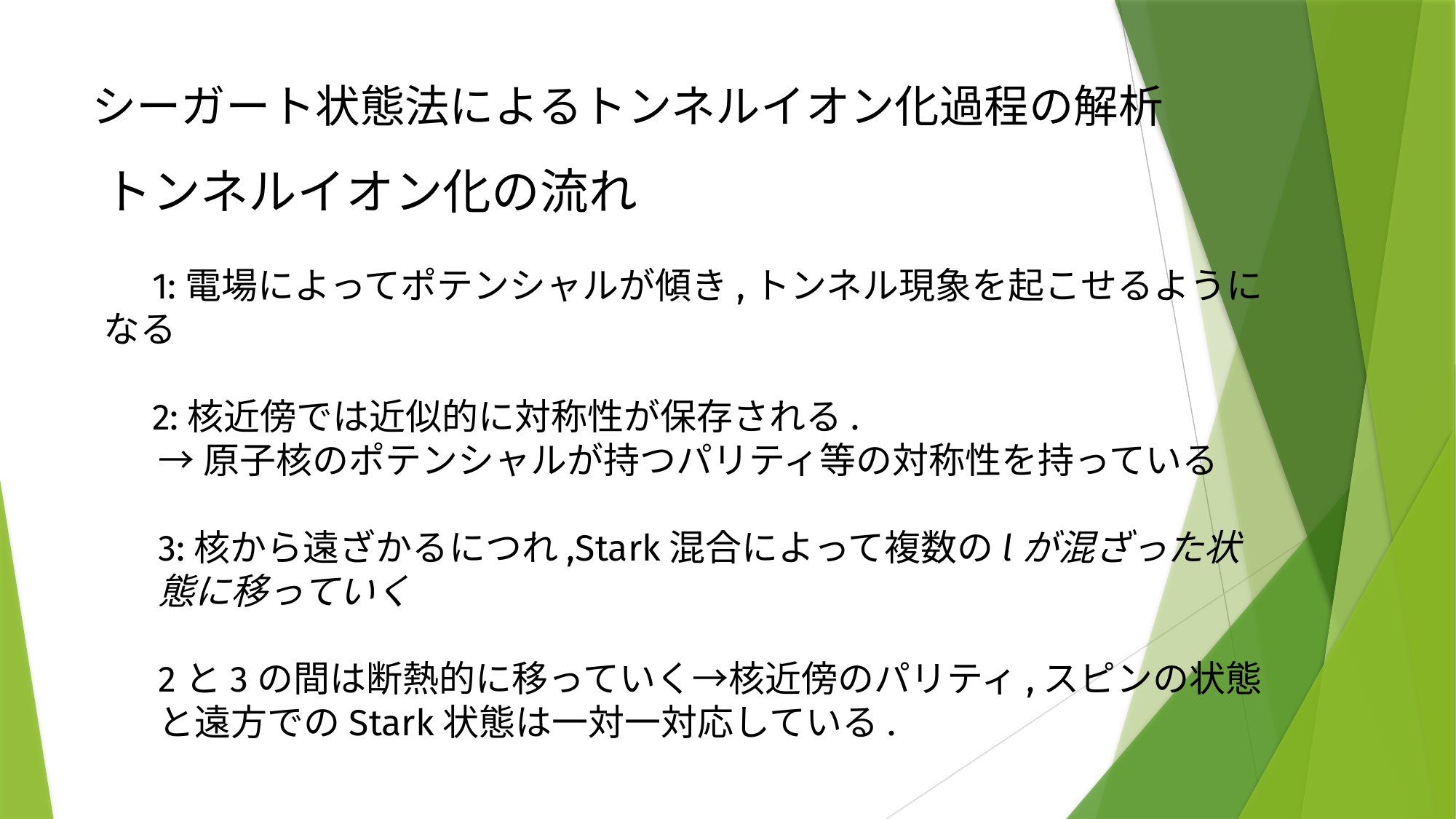

# シーガート状態法によるトンネルイオン化過程の解析
トンネルイオン化の流れ

     1:電場によってポテンシャルが傾き,トンネル現象を起こせるようになる

     2:核近傍では近似的に対称性が保存される.
→原子核のポテンシャルが持つパリティ等の対称性を持っている
3:核から遠ざかるにつれ,Stark混合によって複数のlが混ざった状態に移っていく

2と3の間は断熱的に移っていく→核近傍のパリティ,スピンの状態と遠方でのStark状態は一対一対応している.